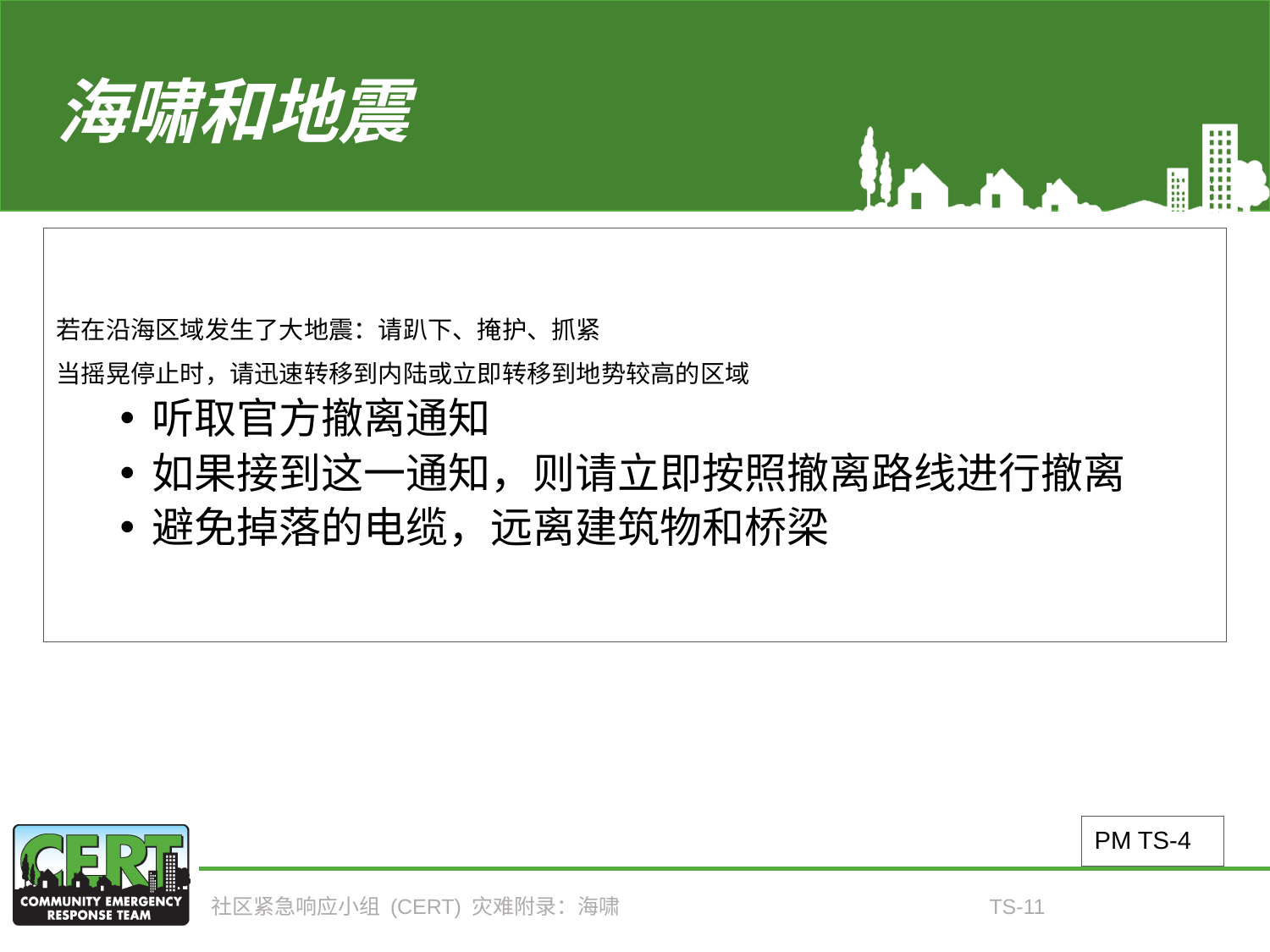

# 海啸和地震
若在沿海区域发生了大地震：请趴下、掩护、抓紧
当摇晃停止时，请迅速转移到内陆或立即转移到地势较高的区域
听取官方撤离通知
如果接到这一通知，则请立即按照撤离路线进行撤离
避免掉落的电缆，远离建筑物和桥梁
PM TS-4
社区紧急响应小组 (CERT) 灾难附录：海啸
TS-11